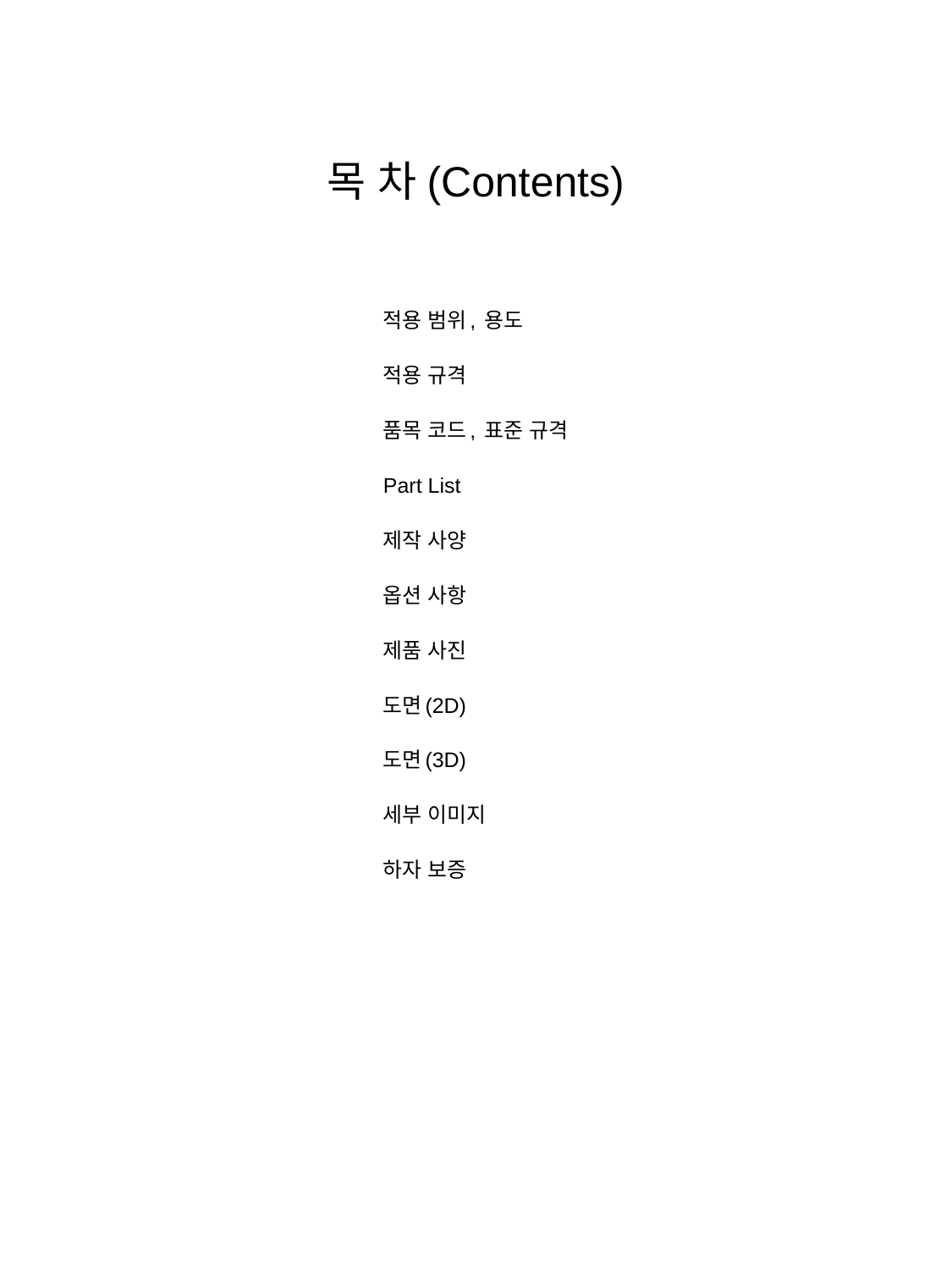

목 차(Contents)
적용 범위, 용도
적용 규격
품목 코드, 표준 규격
Part List
제작 사양
옵션 사항
제품 사진
도면(2D)
도면(3D)
세부 이미지
하자 보증